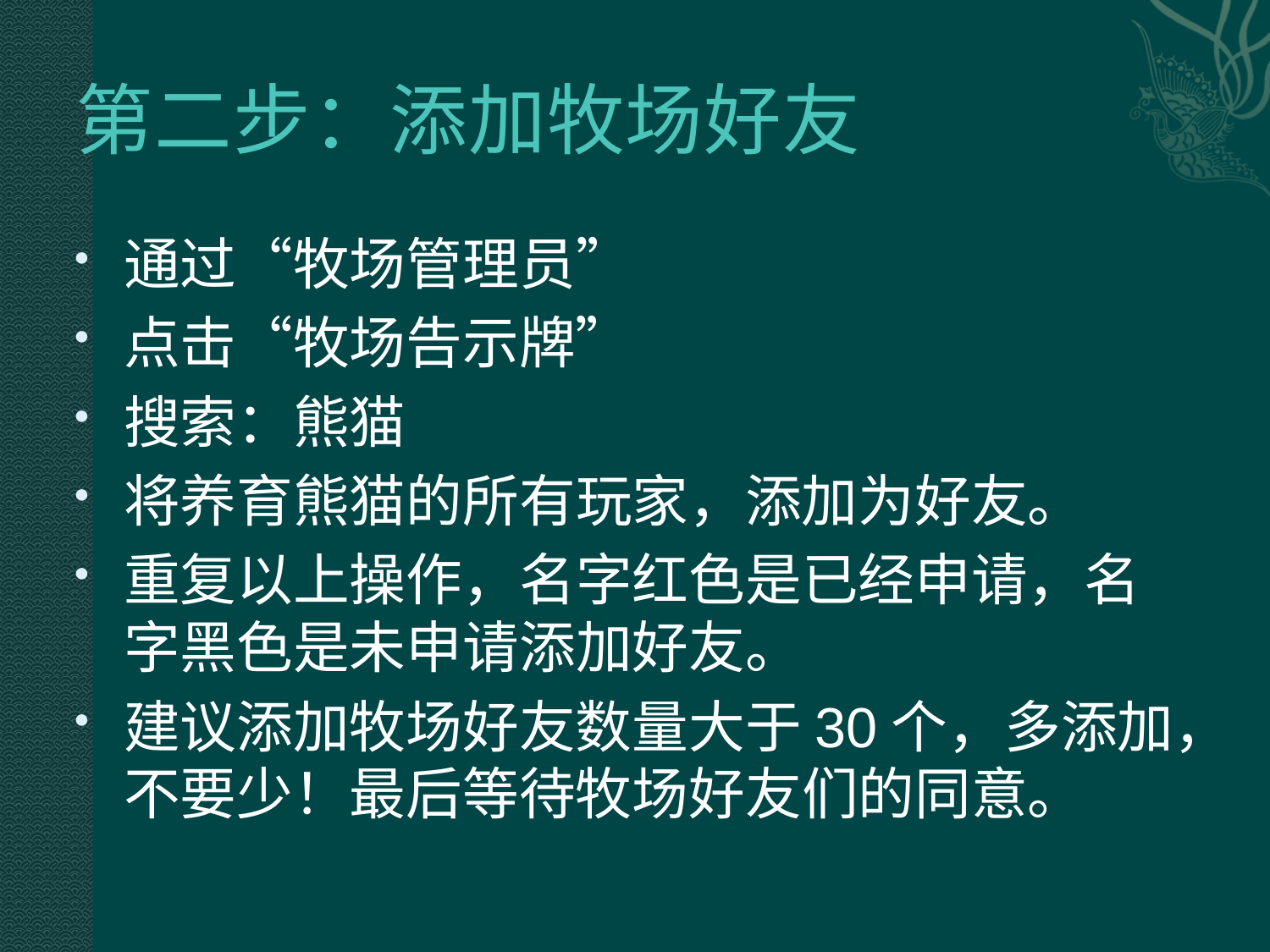

# 第二步：添加牧场好友
通过“牧场管理员”
点击“牧场告示牌”
搜索：熊猫
将养育熊猫的所有玩家，添加为好友。
重复以上操作，名字红色是已经申请，名字黑色是未申请添加好友。
建议添加牧场好友数量大于30个，多添加，不要少！最后等待牧场好友们的同意。